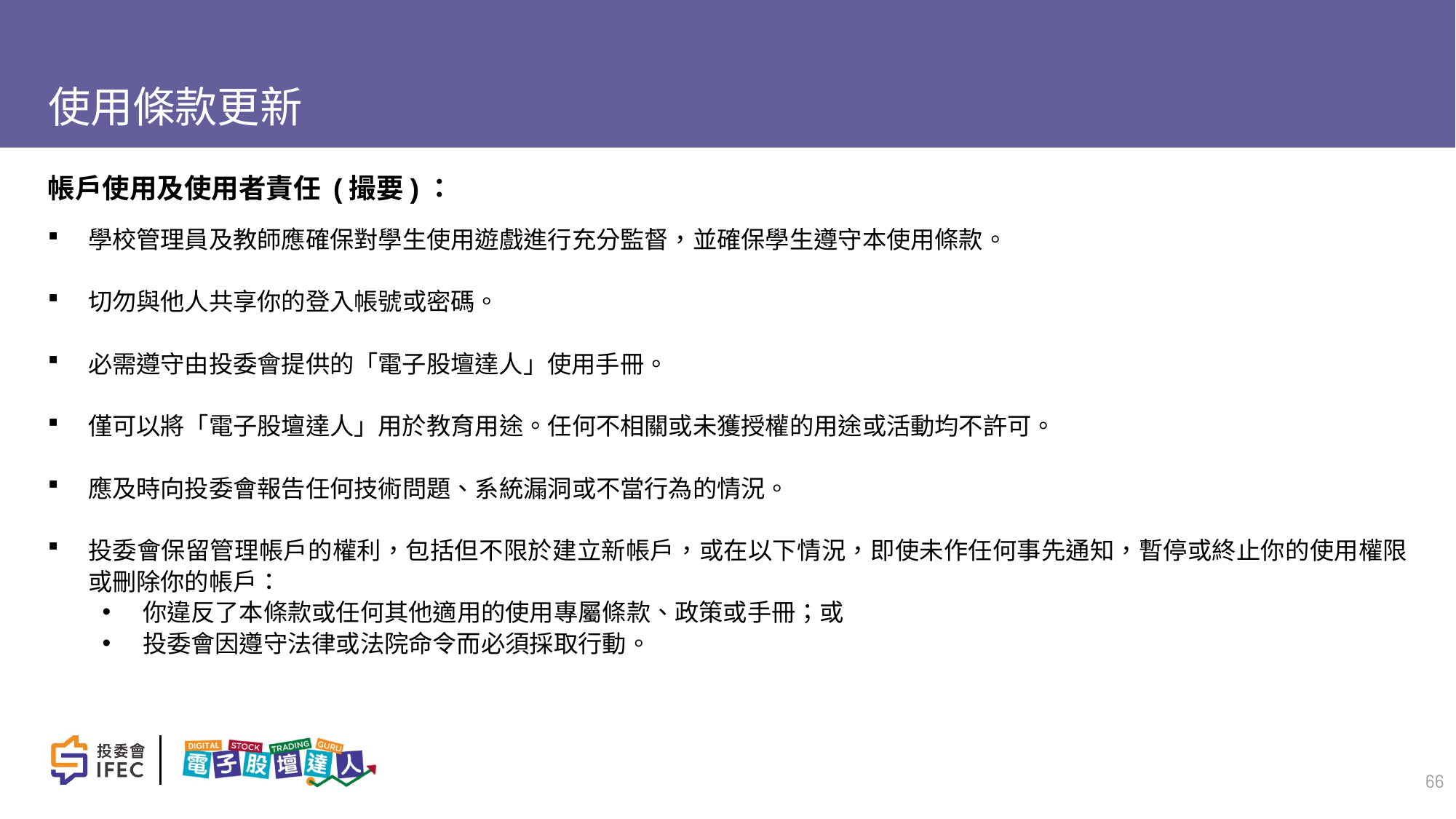

# 使用條款更新

帳戶使用及使用者責任 (撮要)：
學校管理員及教師應確保對學生使用遊戲進行充分監督，並確保學生遵守本使用條款。

切勿與他人共享你的登入帳號或密碼。

必需遵守由投委會提供的「電子股壇達人」使用手冊。

僅可以將「電子股壇達人」用於教育用途。任何不相關或未獲授權的用途或活動均不許可。

應及時向投委會報告任何技術問題、系統漏洞或不當行為的情況。

投委會保留管理帳戶的權利，包括但不限於建立新帳戶，或在以下情況，即使未作任何事先通知，暫停或終止你的使用權限或刪除你的帳戶：
你違反了本條款或任何其他適用的使用專屬條款、政策或手冊；或
投委會因遵守法律或法院命令而必須採取行動。
66